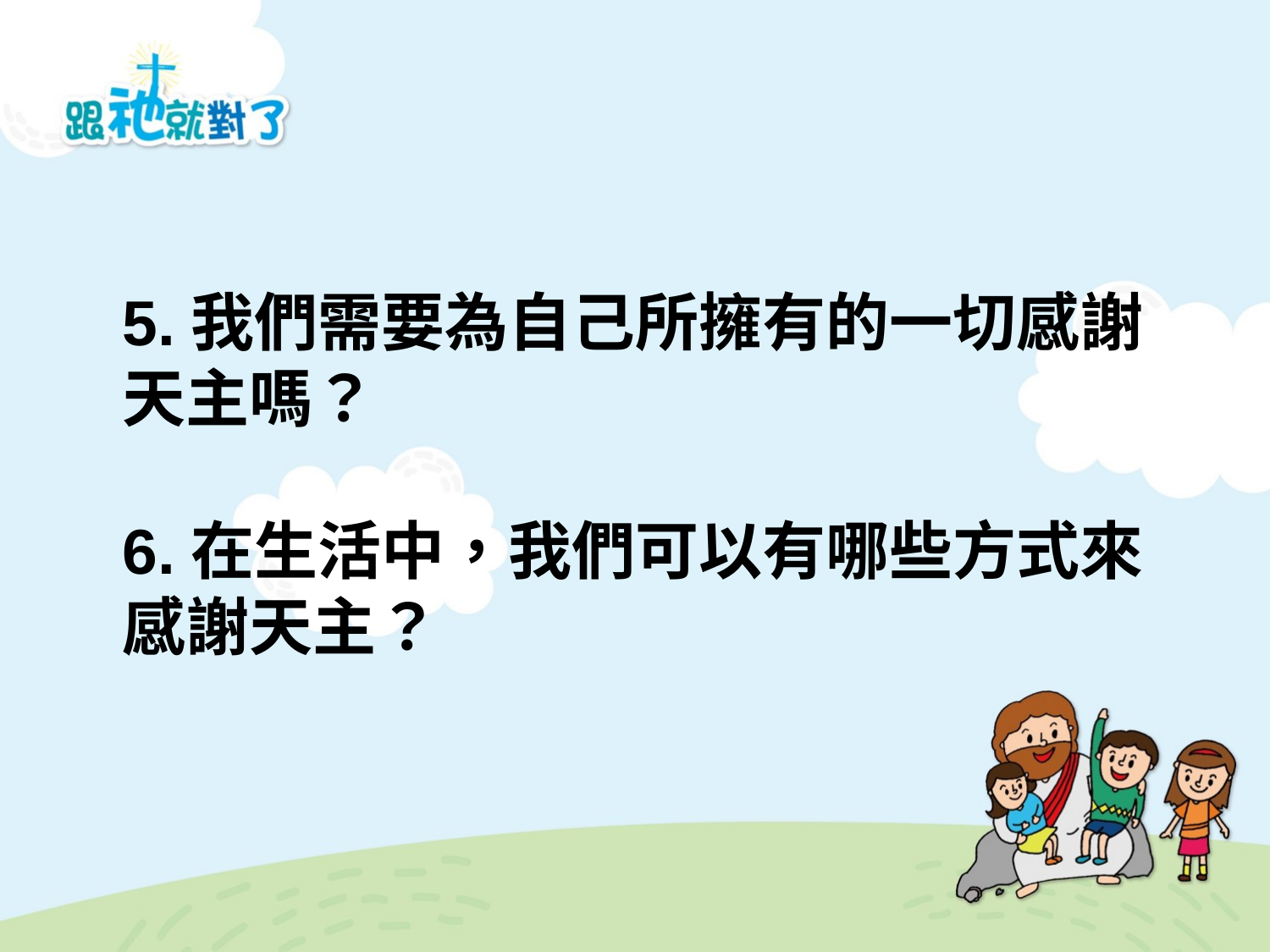

5.我們需要為自己所擁有的一切感謝天主嗎？

6.在生活中，我們可以有哪些方式來感謝天主？